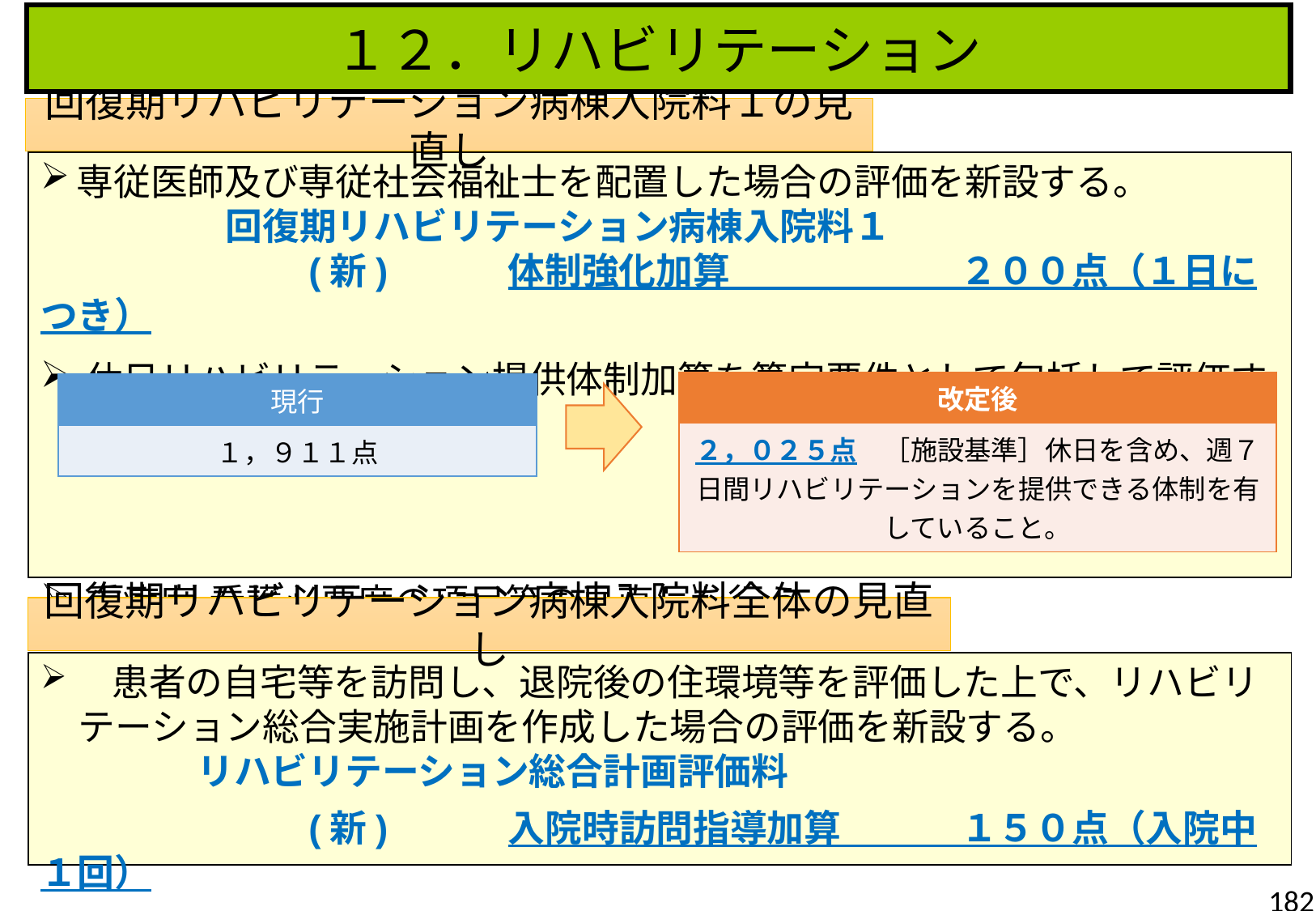

１２．リハビリテーション
回復期リハビリテーション病棟入院料１の見直し
専従医師及び専従社会福祉士を配置した場合の評価を新設する。
　　　　　回復期リハビリテーション病棟入院料１
　　　　　　　(新)　　　体制強化加算　　　 　　　２００点（１日につき）

休日リハビリテーション提供体制加算を算定要件として包括して評価する。

重症度・看護必要度の項目等の見直しを行う。
| 改定後 |
| --- |
| ２，０２５点　［施設基準］休日を含め、週７日間リハビリテーションを提供できる体制を有していること。 |
| 現行 |
| --- |
| １，９１１点 |

回復期リハビリテーション病棟入院料全体の見直し
　患者の自宅等を訪問し、退院後の住環境等を評価した上で、リハビリテーション総合実施計画を作成した場合の評価を新設する。
　　　　 リハビリテーション総合計画評価料

　　　　　　　(新)　　　入院時訪問指導加算　　　 １５０点（入院中 １回）

182